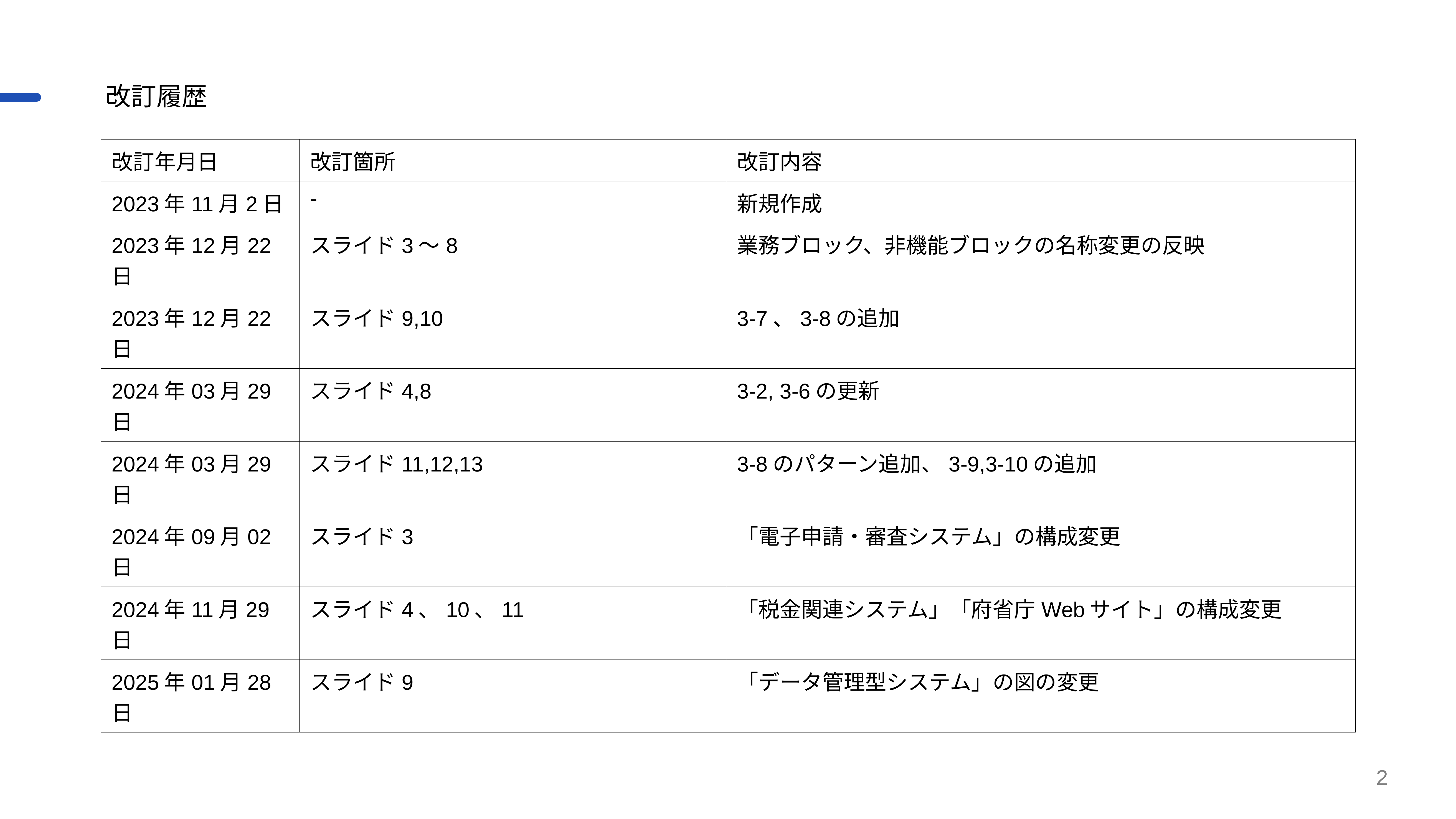

# 改訂履歴
| 改訂年月日 | 改訂箇所 | 改訂内容 |
| --- | --- | --- |
| 2023年11月2日 | - | 新規作成 |
| 2023年12月22日 | スライド3～8 | 業務ブロック、非機能ブロックの名称変更の反映 |
| 2023年12月22日 | スライド9,10 | 3-7、3-8の追加 |
| 2024年03月29日 | スライド4,8 | 3-2, 3-6の更新 |
| 2024年03月29日 | スライド11,12,13 | 3-8のパターン追加、3-9,3-10の追加 |
| 2024年09月02日 | スライド3 | 「電子申請・審査システム」の構成変更 |
| 2024年11月29日 | スライド4、10、11 | 「税金関連システム」「府省庁Webサイト」の構成変更 |
| 2025年01月28日 | スライド9 | 「データ管理型システム」の図の変更 |
2